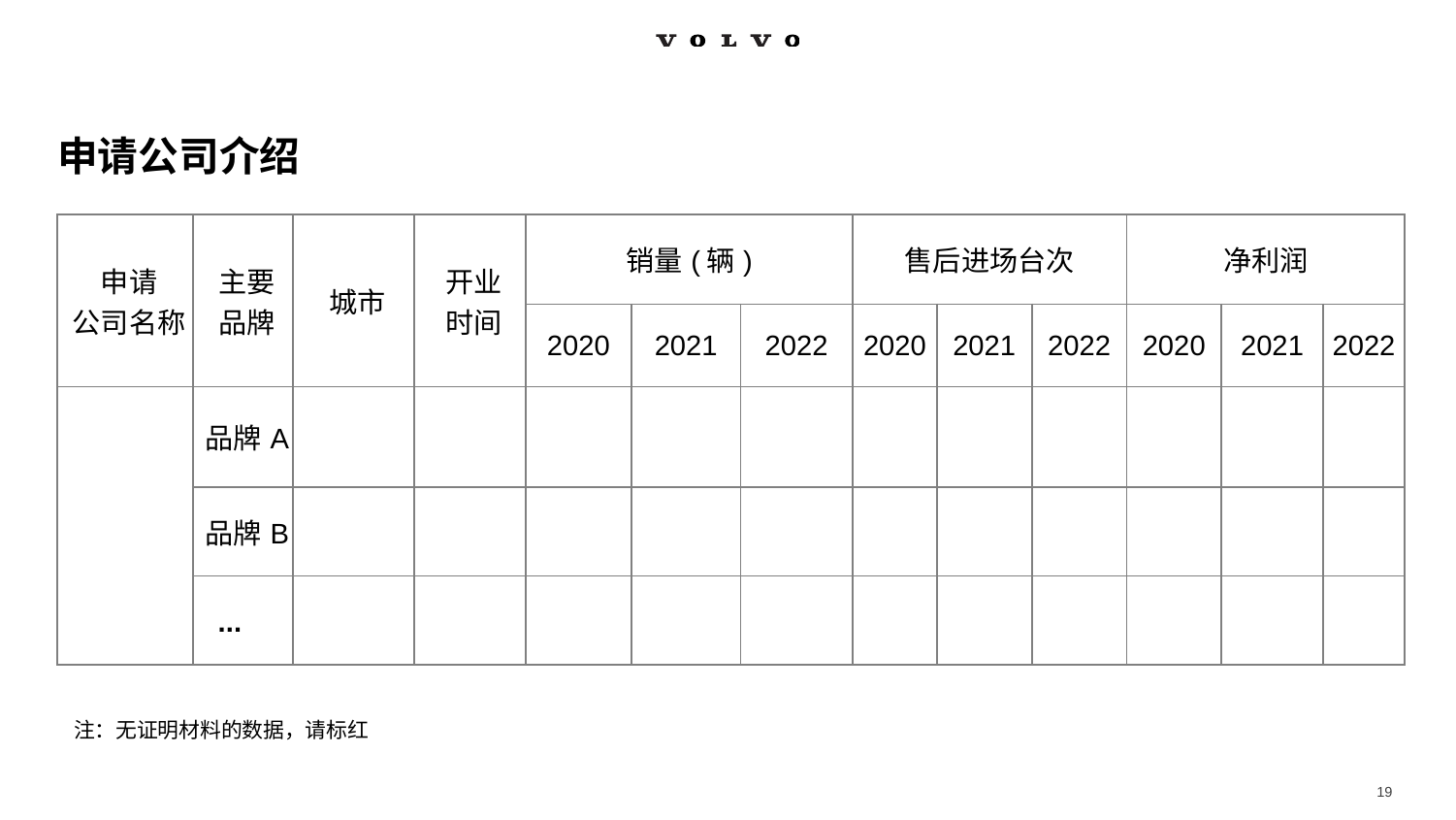

# 申请公司介绍
| 申请 公司名称 | 主要 品牌 | 城市 | 开业 时间 | 销量(辆) |  |  | 售后进场台次 |  |  | 净利润 |  |  |
| --- | --- | --- | --- | --- | --- | --- | --- | --- | --- | --- | --- | --- |
|  |  |  |  | 2020 | 2021 | 2022 | 2020 | 2021 | 2022 | 2020 | 2021 | 2022 |
|  | 品牌A |  |  |  |  |  |  |  |  |  |  |  |
|  | 品牌B |  |  |  |  |  |  |  |  |  |  |  |
|  | ... |  |  |  |  |  |  |  |  |  |  |  |
注：无证明材料的数据，请标红
19